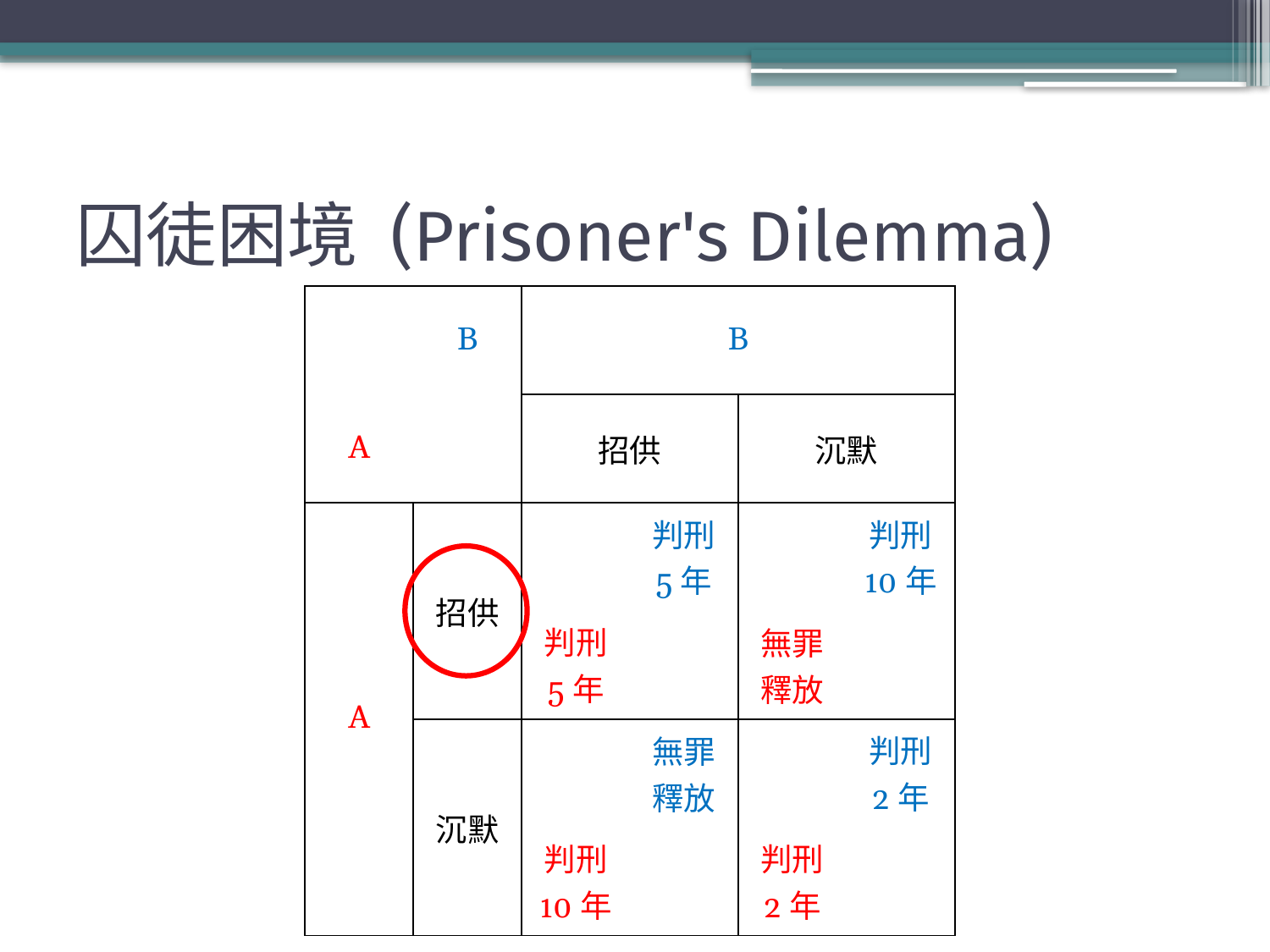

# 囚徒困境 (Prisoner's Dilemma)
|  | B | B |  |  |  |
| --- | --- | --- | --- | --- | --- |
| A |  | 招供 |  | 沉默 |  |
| A | 招供 |  | 判刑 5年 |  | 判刑 10年 |
|  |  | 判刑 5年 |  | 無罪 釋放 |  |
|  | 沉默 |  | 無罪釋放 |  | 判刑 2年 |
|  |  | 判刑 10年 |  | 判刑 2年 |  |